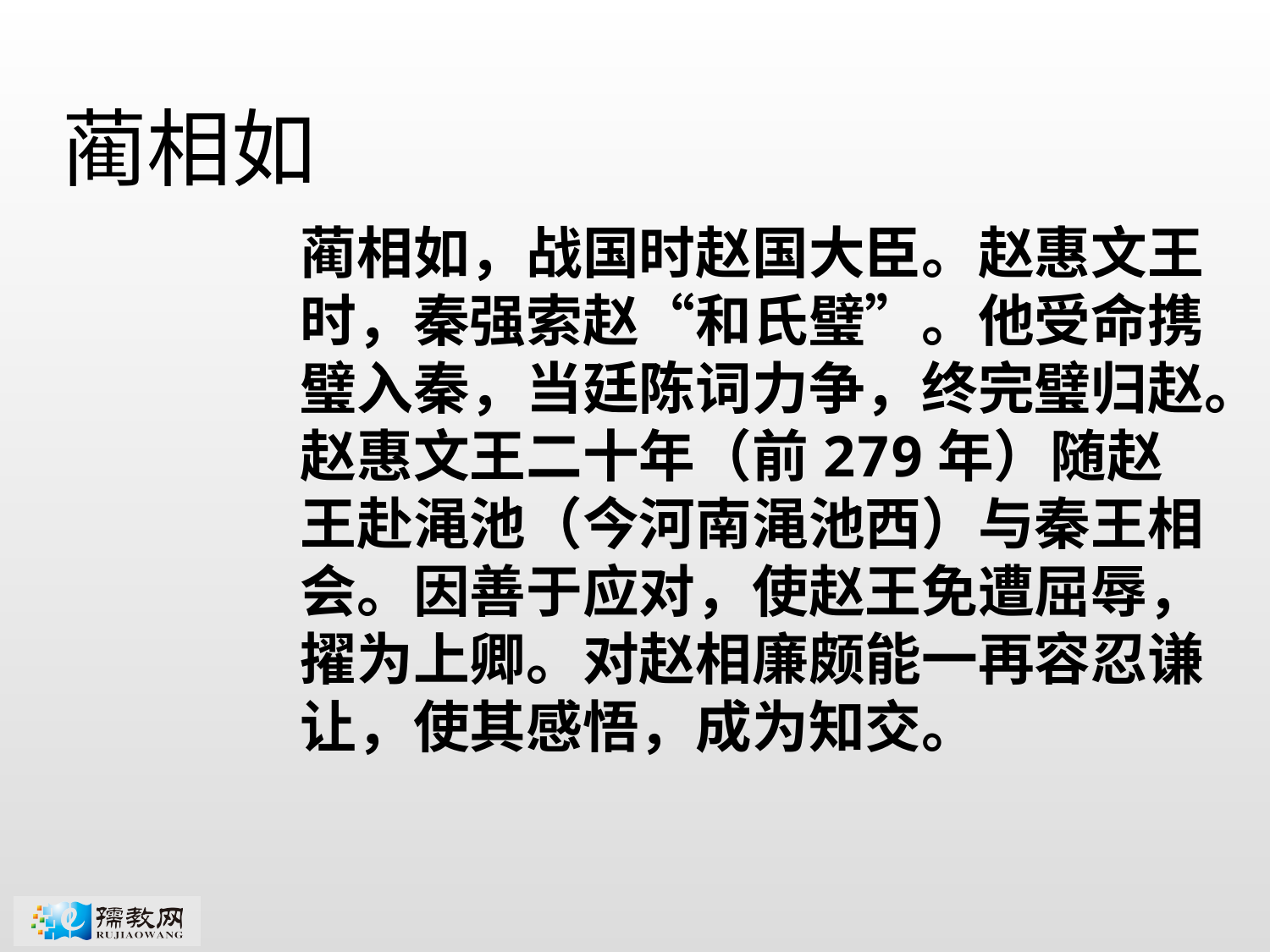

蔺相如
蔺相如，战国时赵国大臣。赵惠文王时，秦强索赵“和氏璧”。他受命携璧入秦，当廷陈词力争，终完璧归赵。赵惠文王二十年（前279年）随赵王赴渑池（今河南渑池西）与秦王相会。因善于应对，使赵王免遭屈辱，擢为上卿。对赵相廉颇能一再容忍谦让，使其感悟，成为知交。